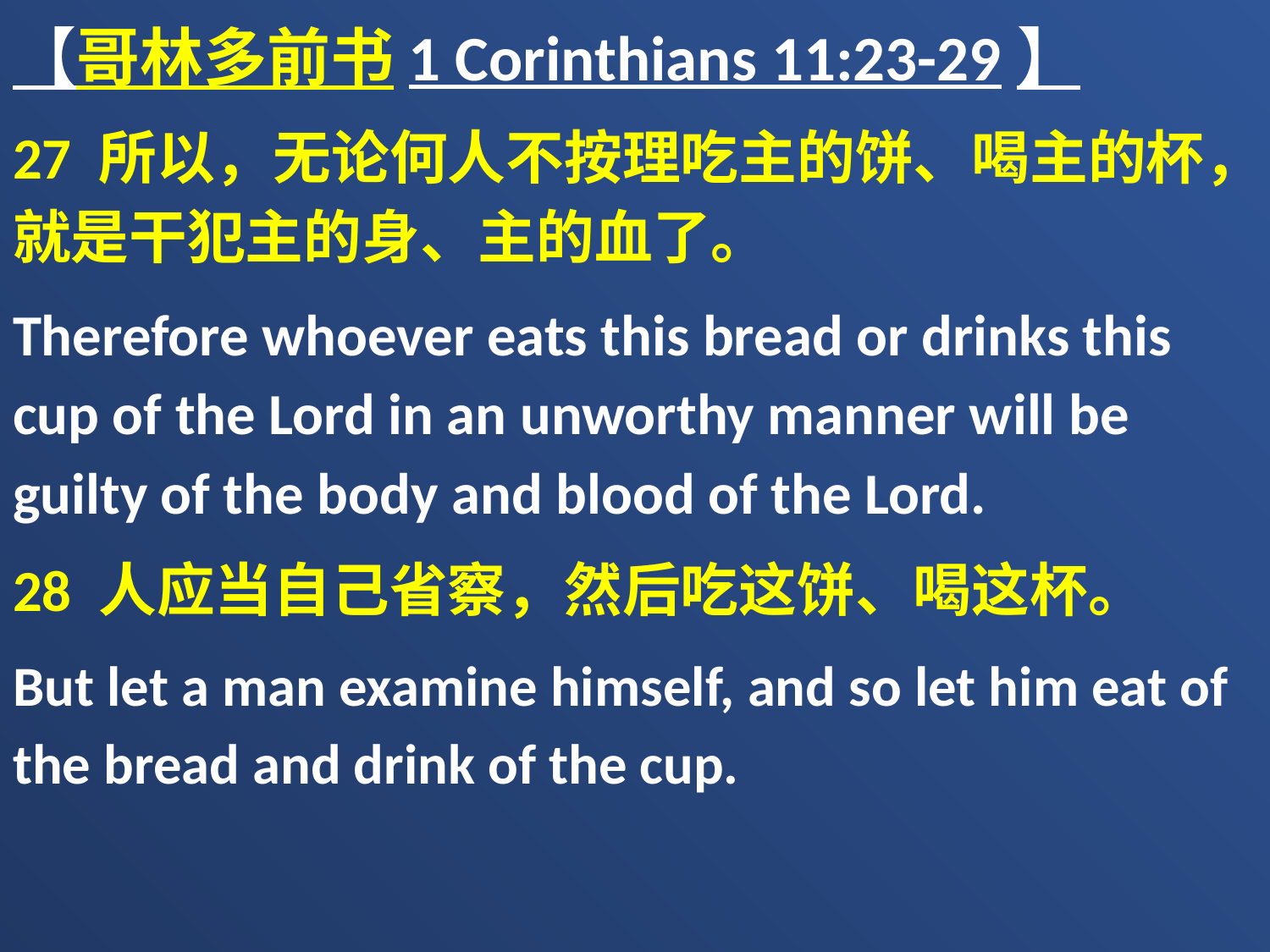

【哥林多前书1 Corinthians 11:23-29】
27 所以，无论何人不按理吃主的饼、喝主的杯，就是干犯主的身、主的血了。
Therefore whoever eats this bread or drinks this cup of the Lord in an unworthy manner will be guilty of the body and blood of the Lord.
28 人应当自己省察，然后吃这饼、喝这杯。
But let a man examine himself, and so let him eat of the bread and drink of the cup.